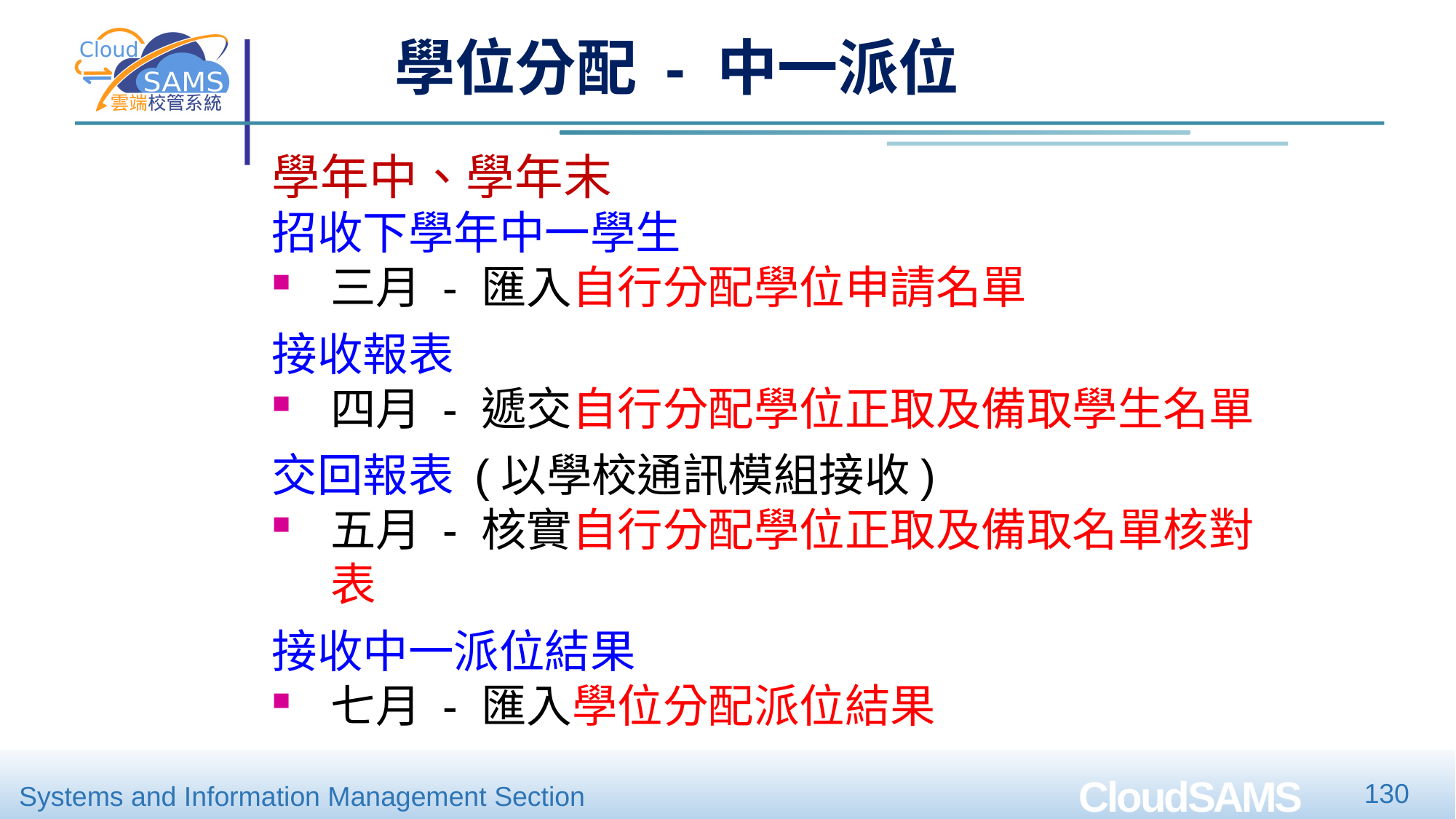

學位分配 - 中一派位
學年中、學年末
招收下學年中一學生
三月 - 匯入自行分配學位申請名單
接收報表
四月 - 遞交自行分配學位正取及備取學生名單
交回報表 (以學校通訊模組接收)
五月 - 核實自行分配學位正取及備取名單核對表
接收中一派位結果
七月 - 匯入學位分配派位結果
130